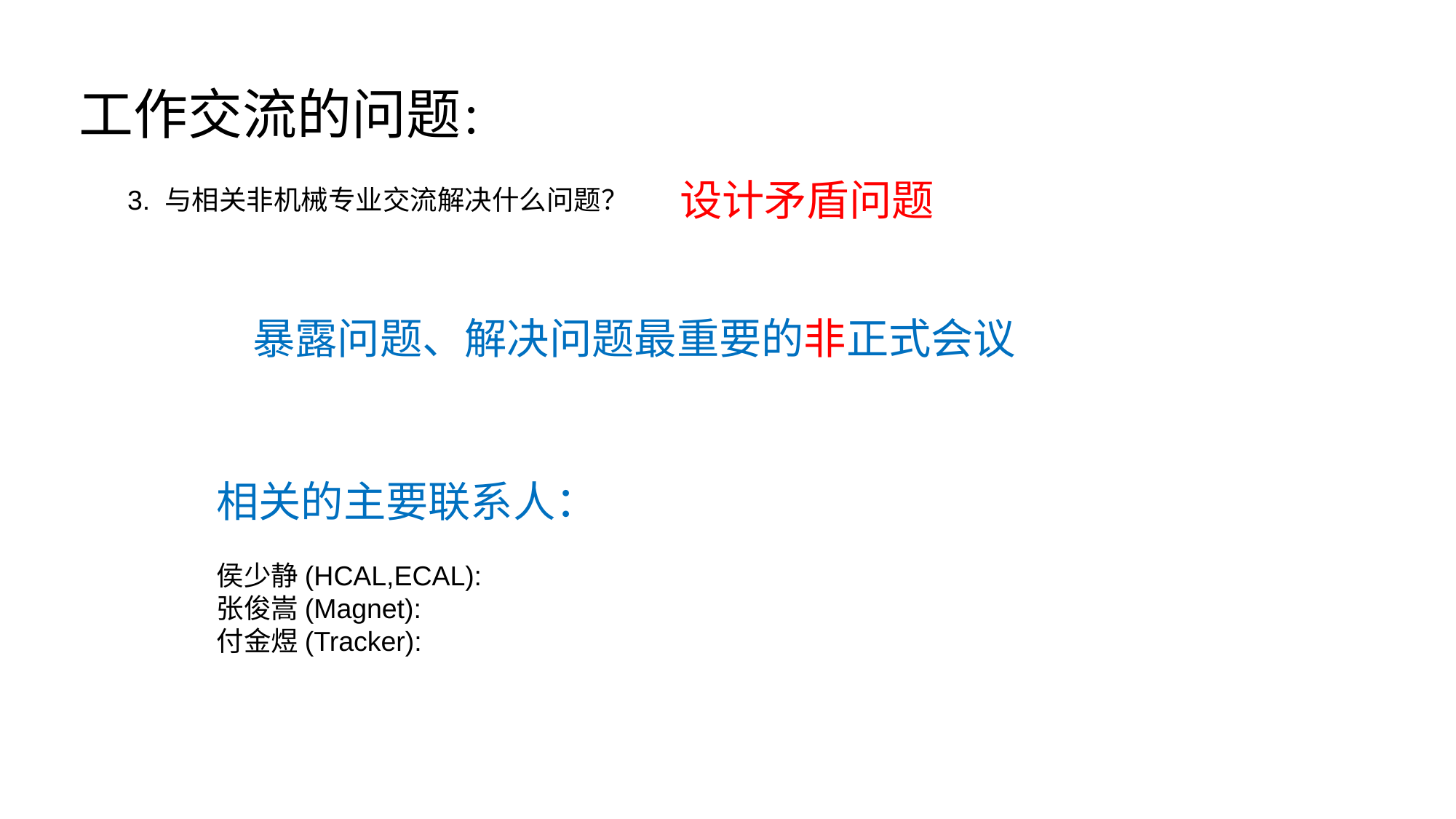

工作交流的问题：
设计矛盾问题
3. 与相关非机械专业交流解决什么问题？
暴露问题、解决问题最重要的非正式会议
相关的主要联系人：

侯少静(HCAL,ECAL):
张俊嵩(Magnet):
付金煜(Tracker):